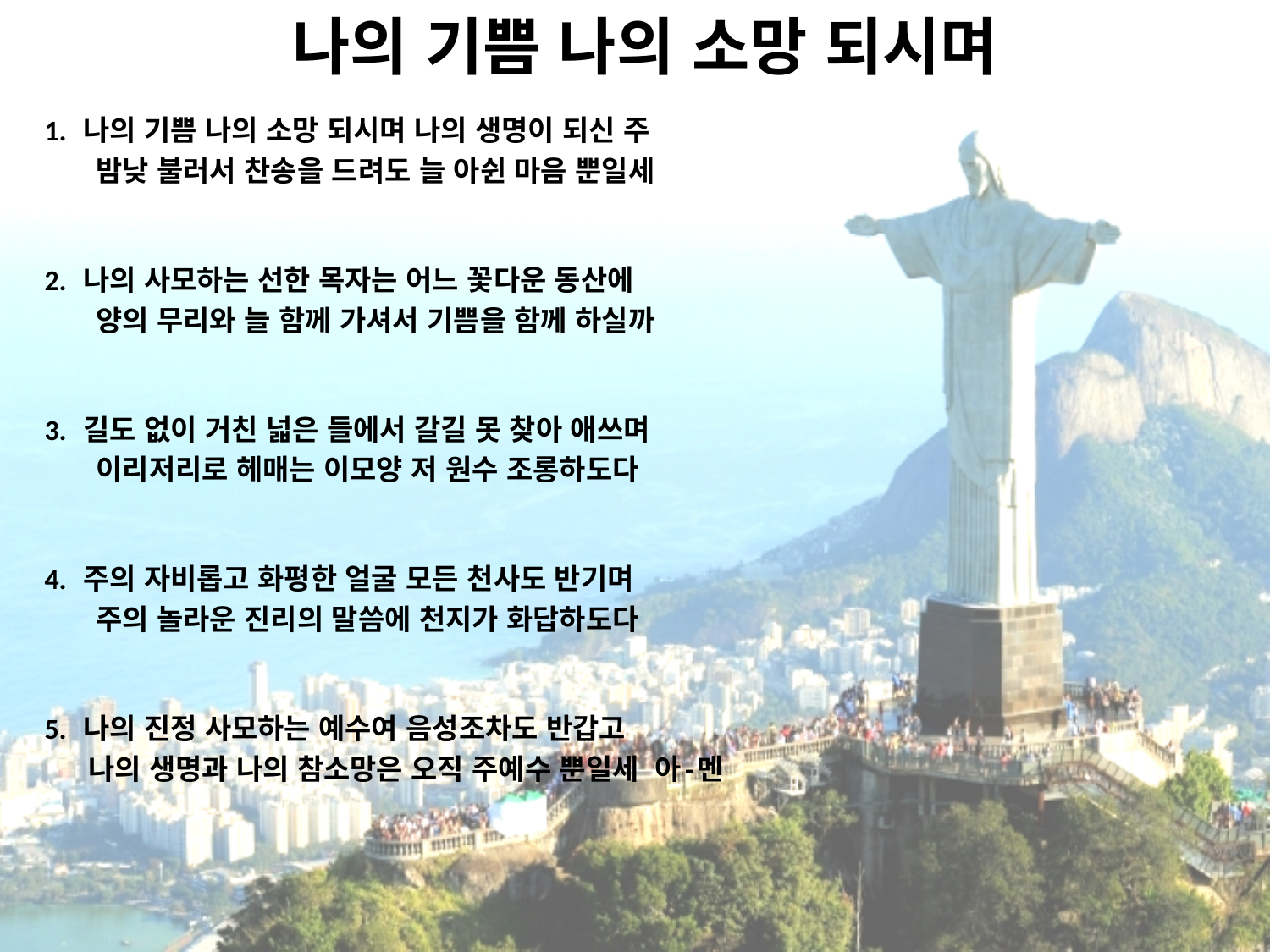

# 나의 기쁨 나의 소망 되시며
1.  나의 기쁨 나의 소망 되시며 나의 생명이 되신 주
      밤낮 불러서 찬송을 드려도 늘 아쉰 마음 뿐일세
2.  나의 사모하는 선한 목자는 어느 꽃다운 동산에
      양의 무리와 늘 함께 가셔서 기쁨을 함께 하실까
3.  길도 없이 거친 넓은 들에서 갈길 못 찾아 애쓰며
      이리저리로 헤매는 이모양 저 원수 조롱하도다
4.  주의 자비롭고 화평한 얼굴 모든 천사도 반기며
      주의 놀라운 진리의 말씀에 천지가 화답하도다
5.  나의 진정 사모하는 예수여 음성조차도 반갑고
     나의 생명과 나의 참소망은 오직 주예수 뿐일세  아-멘